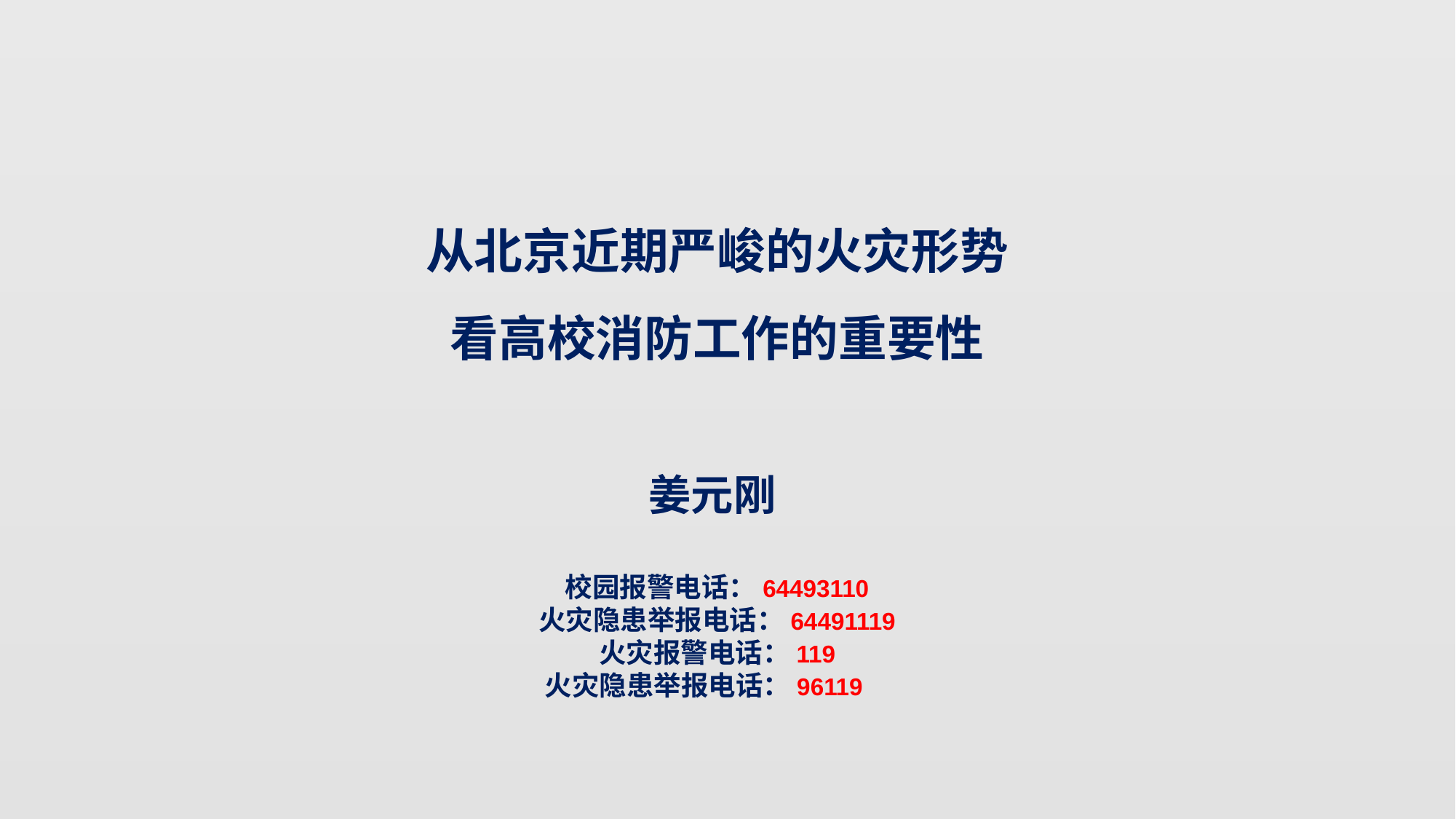

从北京近期严峻的火灾形势
看高校消防工作的重要性

姜元刚

校园报警电话：64493110
火灾隐患举报电话：64491119
火灾报警电话：119
火灾隐患举报电话：96119

1